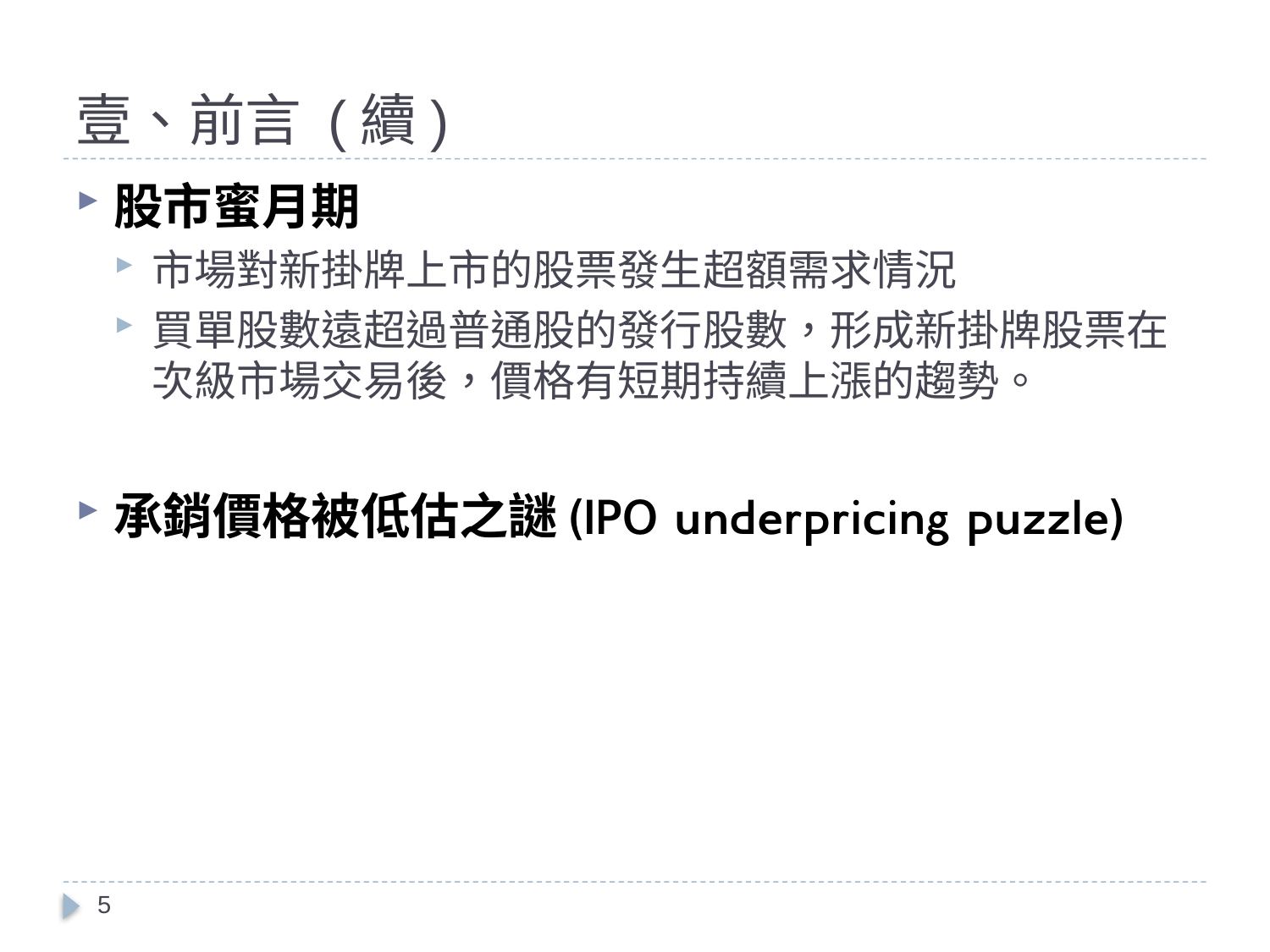

# 壹、前言 (續)
股市蜜月期
市場對新掛牌上市的股票發生超額需求情況
買單股數遠超過普通股的發行股數，形成新掛牌股票在次級市場交易後，價格有短期持續上漲的趨勢。

承銷價格被低估之謎(IPO underpricing puzzle)

5